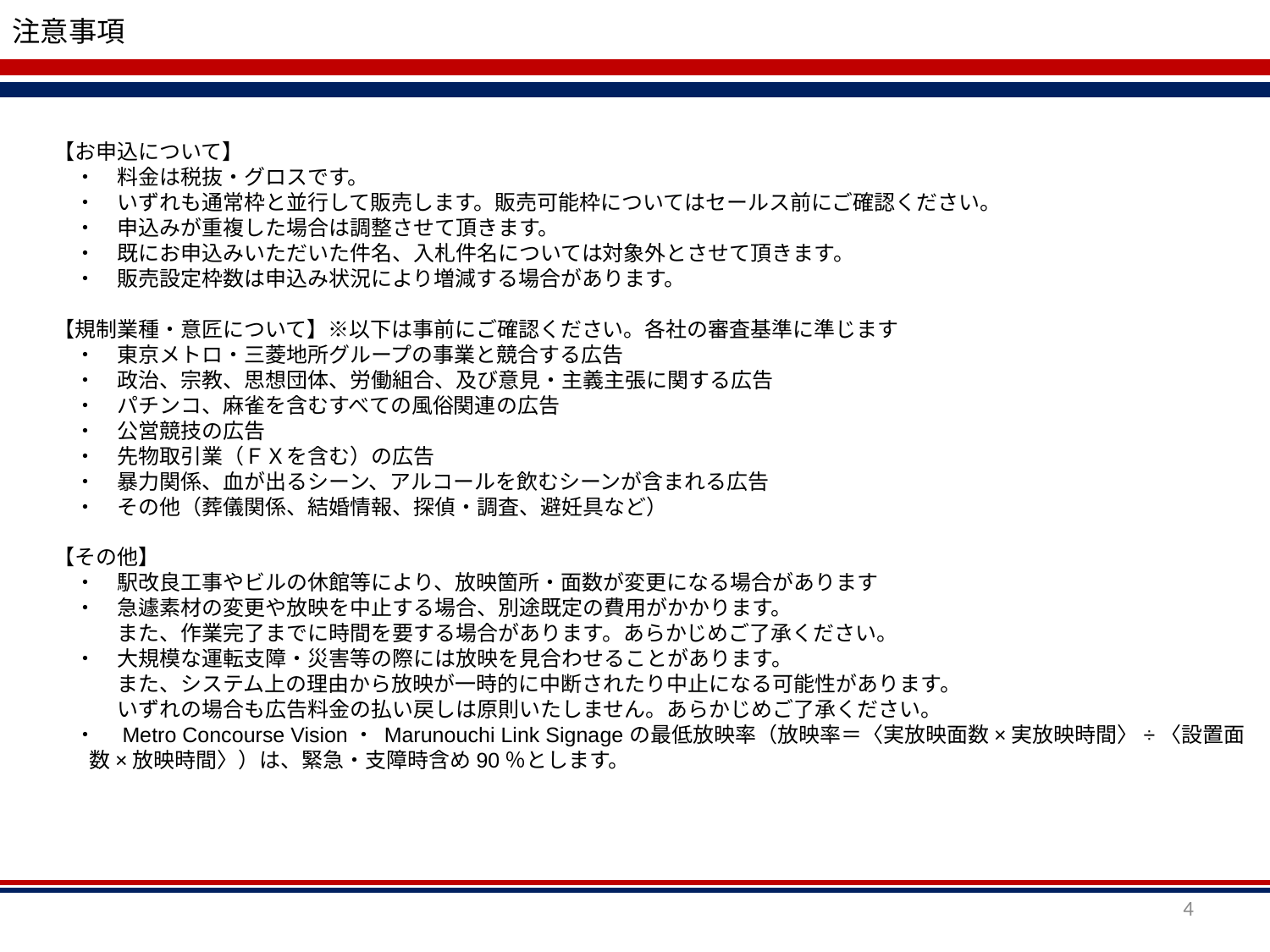

注意事項

　【お申込について】
　　・　料金は税抜・グロスです。
　　・　いずれも通常枠と並行して販売します。販売可能枠についてはセールス前にご確認ください。
　　・　申込みが重複した場合は調整させて頂きます。
　　・　既にお申込みいただいた件名、入札件名については対象外とさせて頂きます。
　　・　販売設定枠数は申込み状況により増減する場合があります。

　【規制業種・意匠について】※以下は事前にご確認ください。各社の審査基準に準じます
　　・　東京メトロ・三菱地所グループの事業と競合する広告
　　・　政治、宗教、思想団体、労働組合、及び意見・主義主張に関する広告
　　・　パチンコ、麻雀を含むすべての風俗関連の広告
　　・　公営競技の広告
　　・　先物取引業（ＦＸを含む）の広告
　　・　暴力関係、血が出るシーン、アルコールを飲むシーンが含まれる広告
　　・　その他（葬儀関係、結婚情報、探偵・調査、避妊具など）

　【その他】
　　・　駅改良工事やビルの休館等により、放映箇所・面数が変更になる場合があります
　　・　急遽素材の変更や放映を中止する場合、別途既定の費用がかかります。
　　　　また、作業完了までに時間を要する場合があります。あらかじめご了承ください。
　　・　大規模な運転支障・災害等の際には放映を見合わせることがあります。
　　　　また、システム上の理由から放映が一時的に中断されたり中止になる可能性があります。
　　　　いずれの場合も広告料金の払い戻しは原則いたしません。あらかじめご了承ください。
　　・　Metro Concourse Vision・ Marunouchi Link Signageの最低放映率（放映率＝〈実放映面数×実放映時間〉÷〈設置面
           数×放映時間〉）は、緊急・支障時含め90％とします。
4